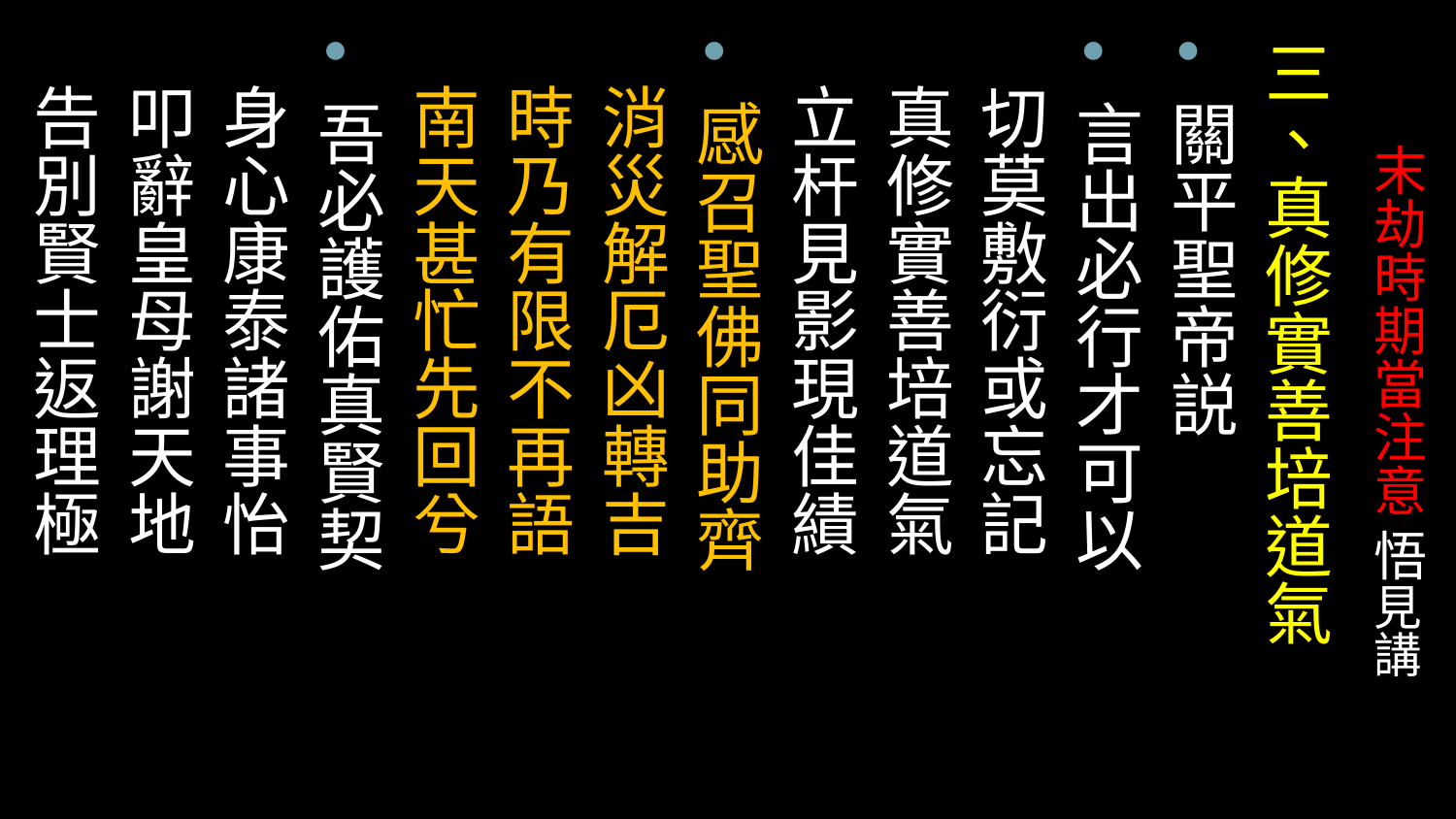

三、真修實善培道氣
關平聖帝説
言出必行才可以
  切莫敷衍或忘記
  真修實善培道氣
  立杆見影現佳績
感召聖佛同助齊
  消災解厄凶轉吉
  時乃有限不再語
  南天甚忙先回兮
吾必護佑真賢契
  身心康泰諸事怡
  叩辭皇母謝天地
  告別賢士返理極
# 末劫時期當注意 悟見講